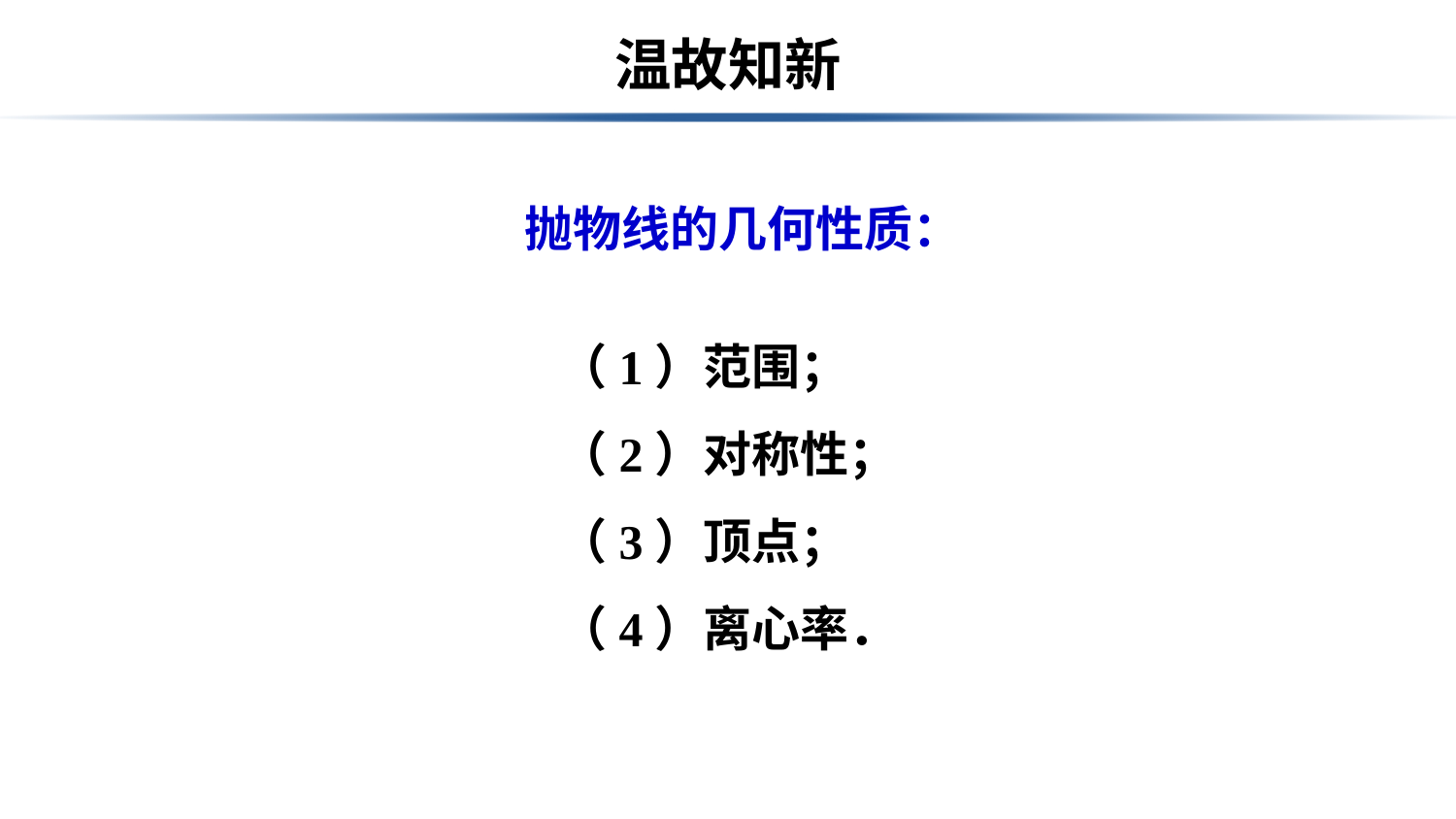

# 温故知新
抛物线的几何性质：
（1）范围；
（2）对称性；
（3）顶点；
（4）离心率．